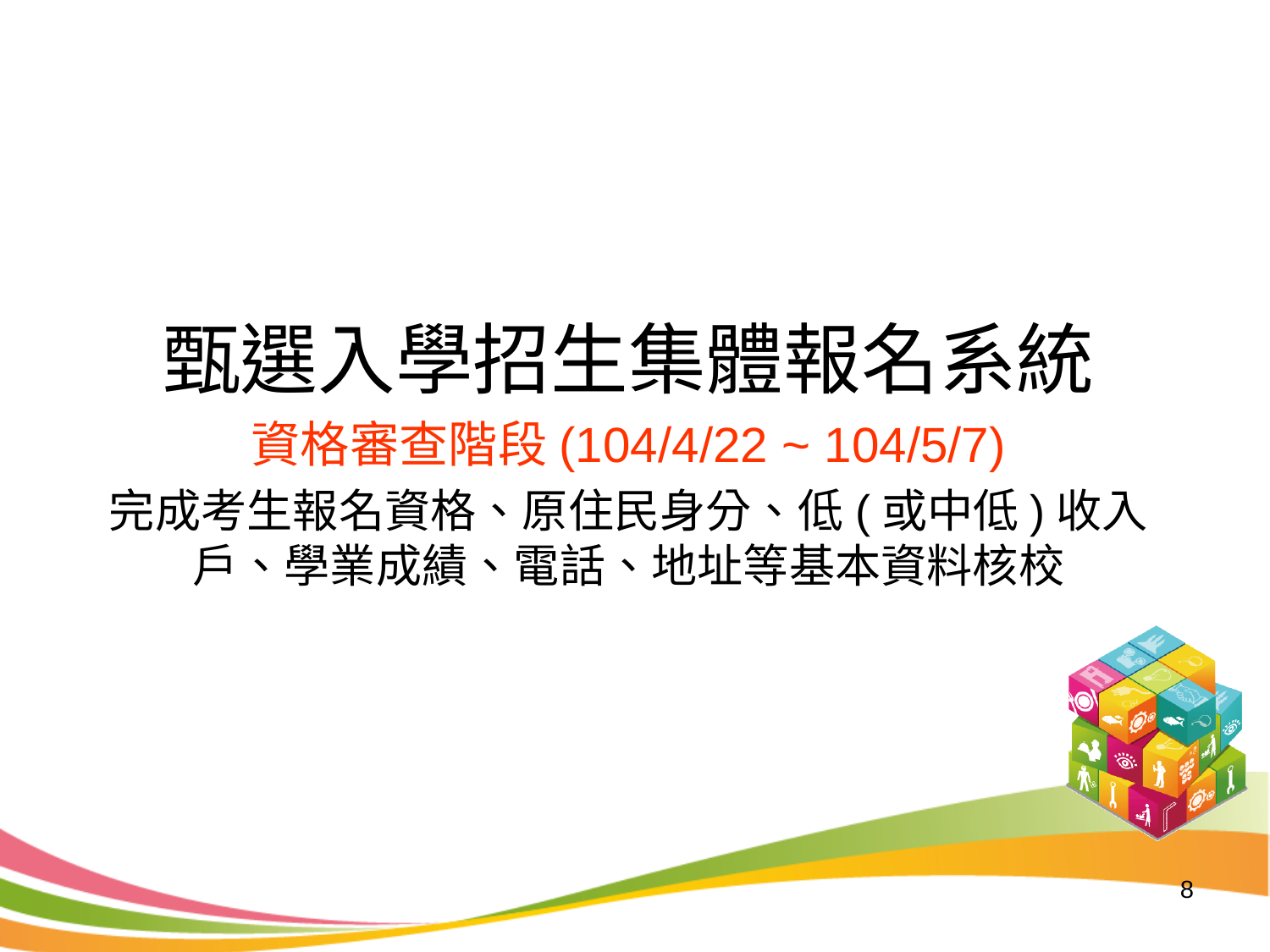

甄選入學招生集體報名系統
資格審查階段(104/4/22 ~ 104/5/7)
完成考生報名資格、原住民身分、低(或中低)收入戶、學業成績、電話、地址等基本資料核校
8